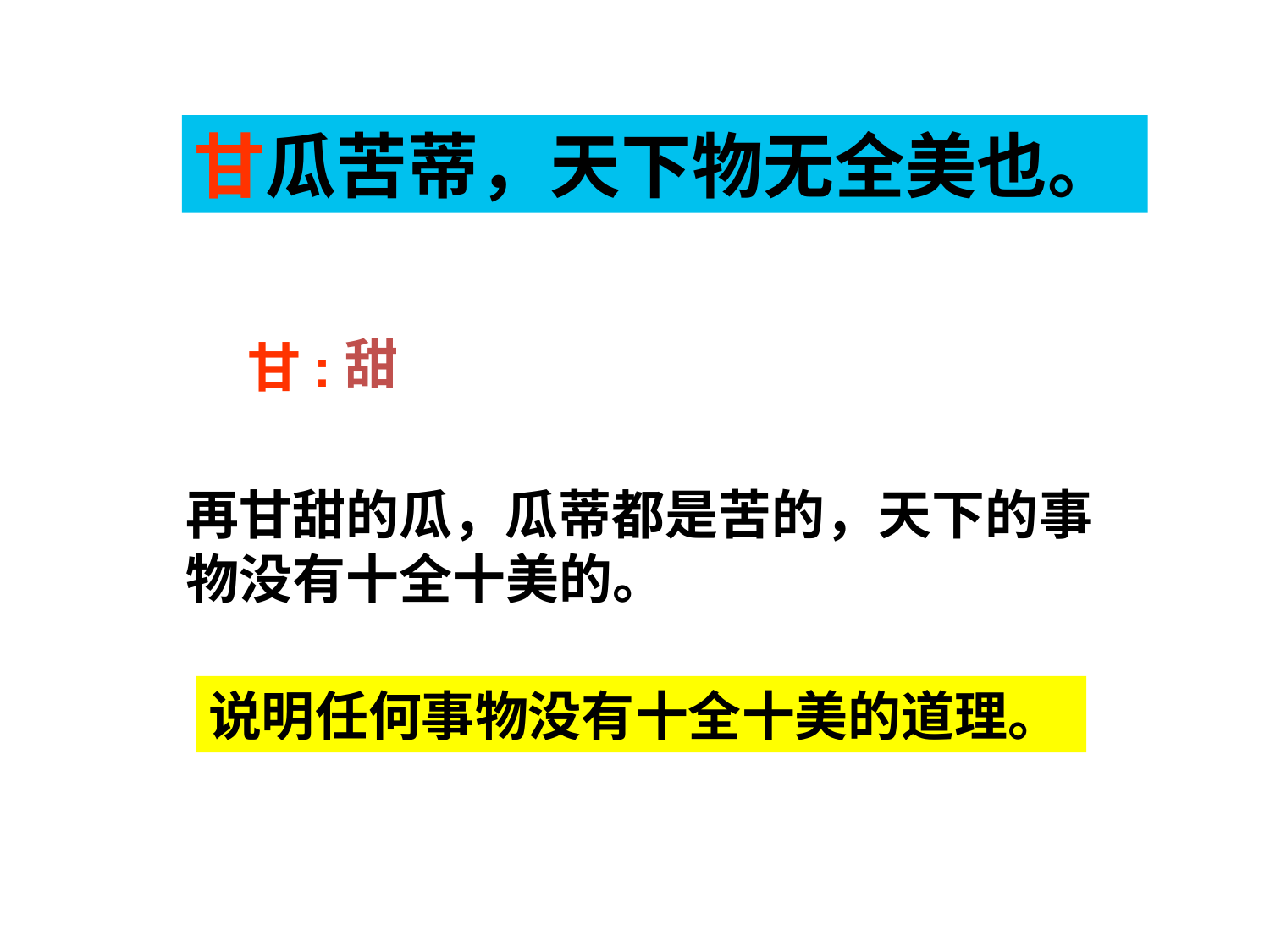

甘瓜苦蒂，天下物无全美也。
甜
甘:
再甘甜的瓜，瓜蒂都是苦的，天下的事物没有十全十美的。
说明任何事物没有十全十美的道理。